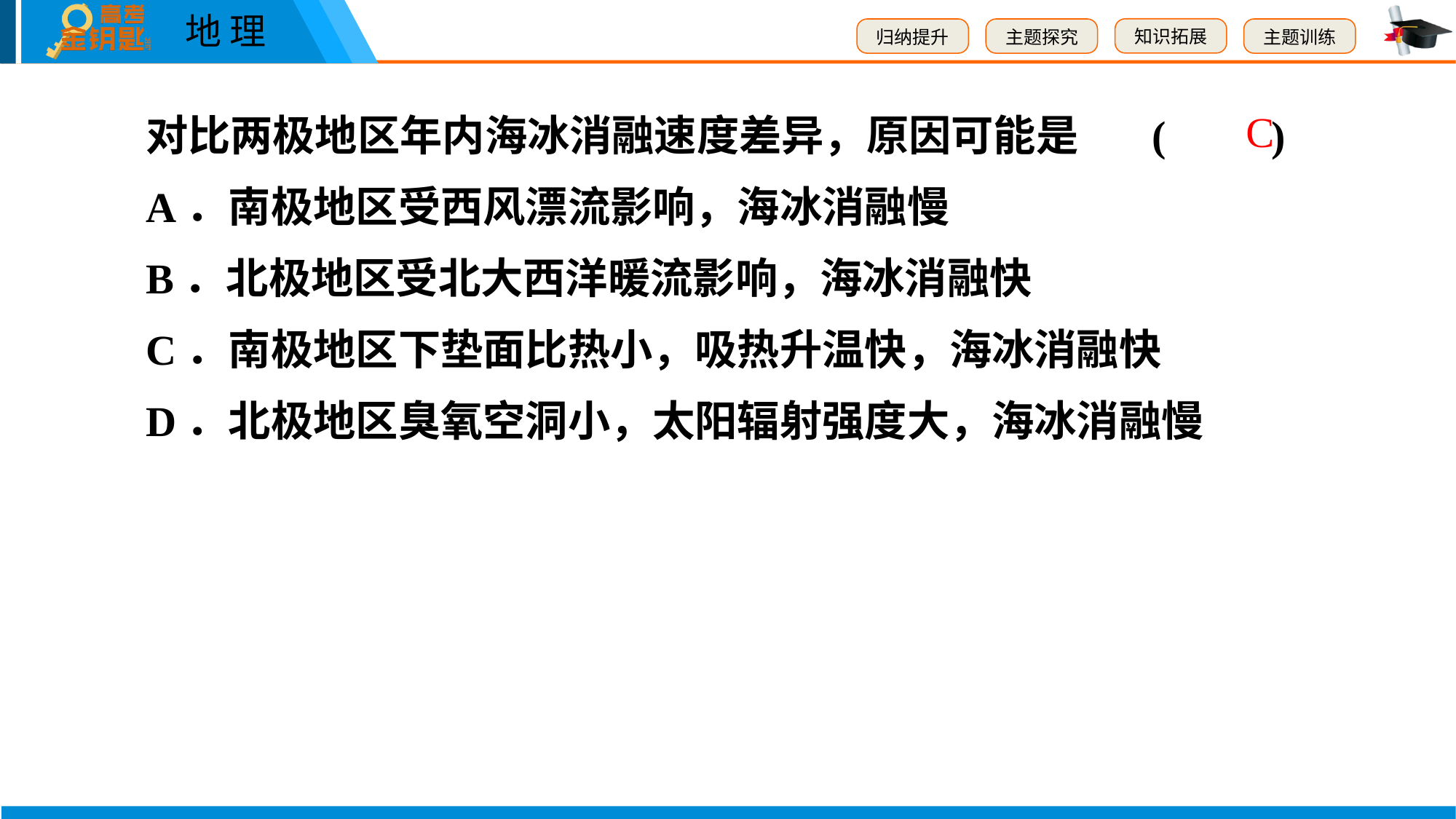

对比两极地区年内海冰消融速度差异，原因可能是	(　　)
A．南极地区受西风漂流影响，海冰消融慢
B．北极地区受北大西洋暖流影响，海冰消融快
C．南极地区下垫面比热小，吸热升温快，海冰消融快
D．北极地区臭氧空洞小，太阳辐射强度大，海冰消融慢
C